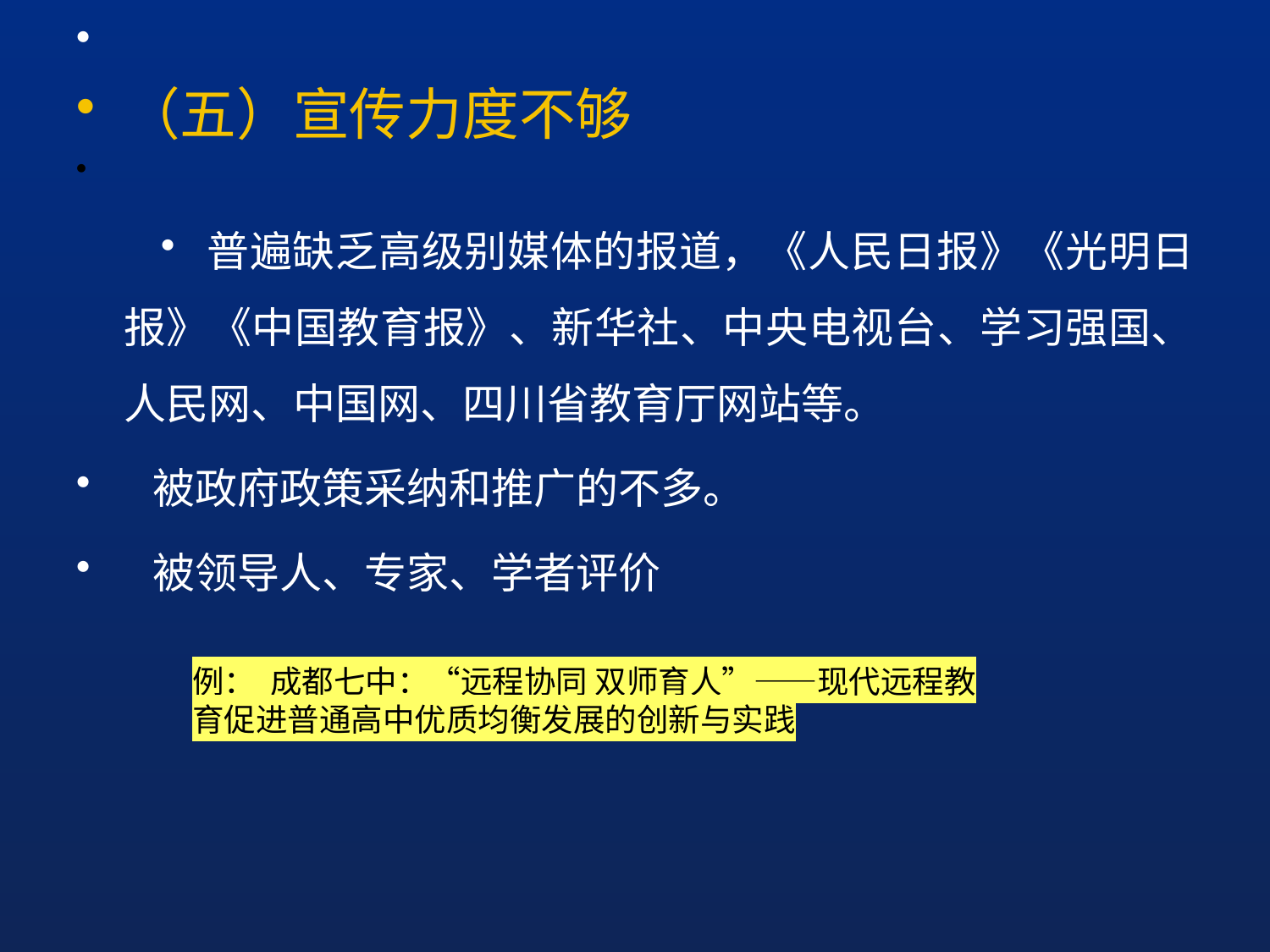

（五）宣传力度不够

  普遍缺乏高级别媒体的报道，《人民日报》《光明日报》《中国教育报》、新华社、中央电视台、学习强国、人民网、中国网、四川省教育厅网站等。
  被政府政策采纳和推广的不多。
  被领导人、专家、学者评价

#
例：  成都七中：“远程协同 双师育人”——现代远程教育促进普通高中优质均衡发展的创新与实践